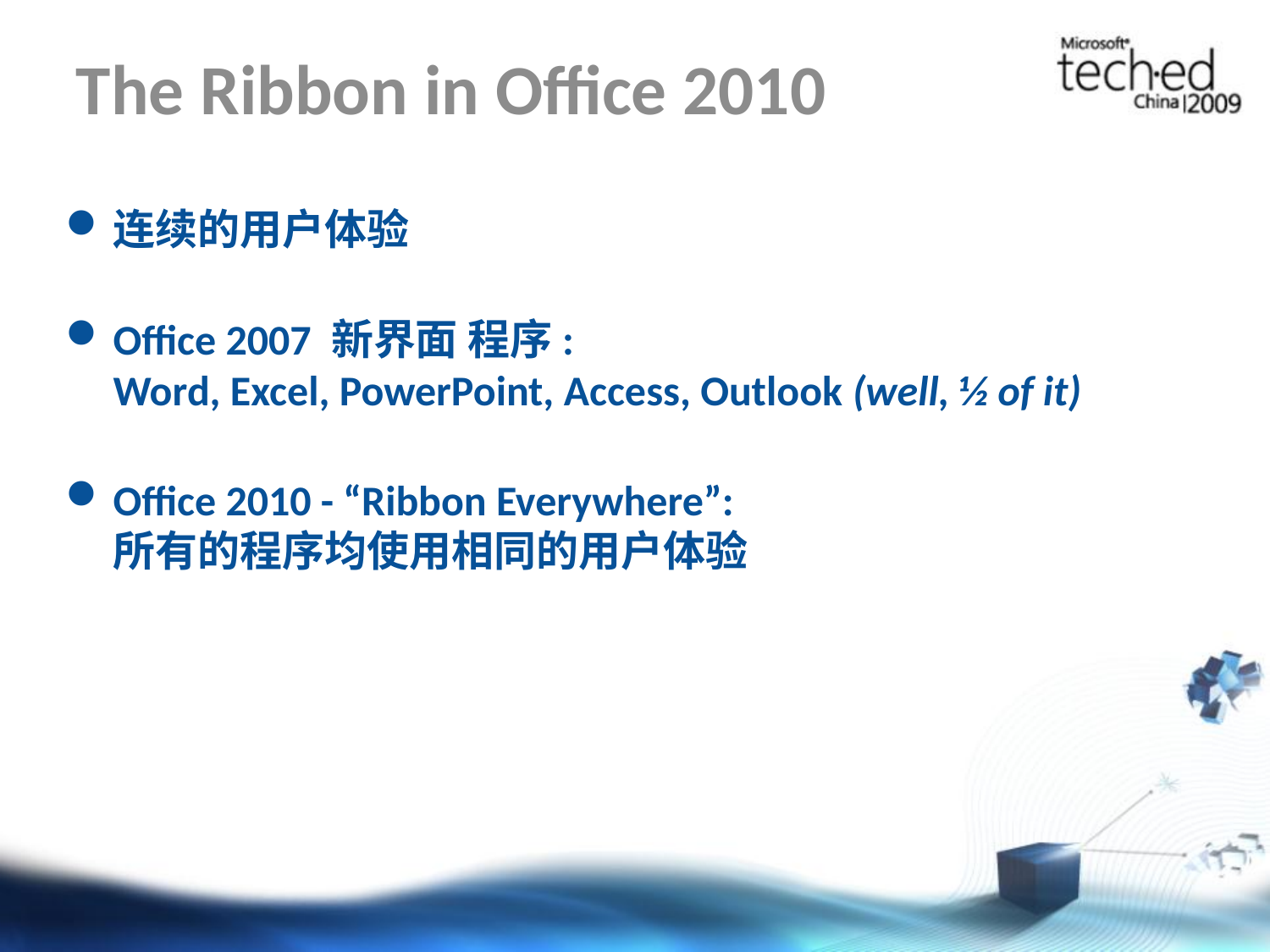

# The Ribbon in Office 2010
连续的用户体验
Office 2007 新界面 程序:
Word, Excel, PowerPoint, Access, Outlook (well, ½ of it)
Office 2010 - “Ribbon Everywhere”:
所有的程序均使用相同的用户体验